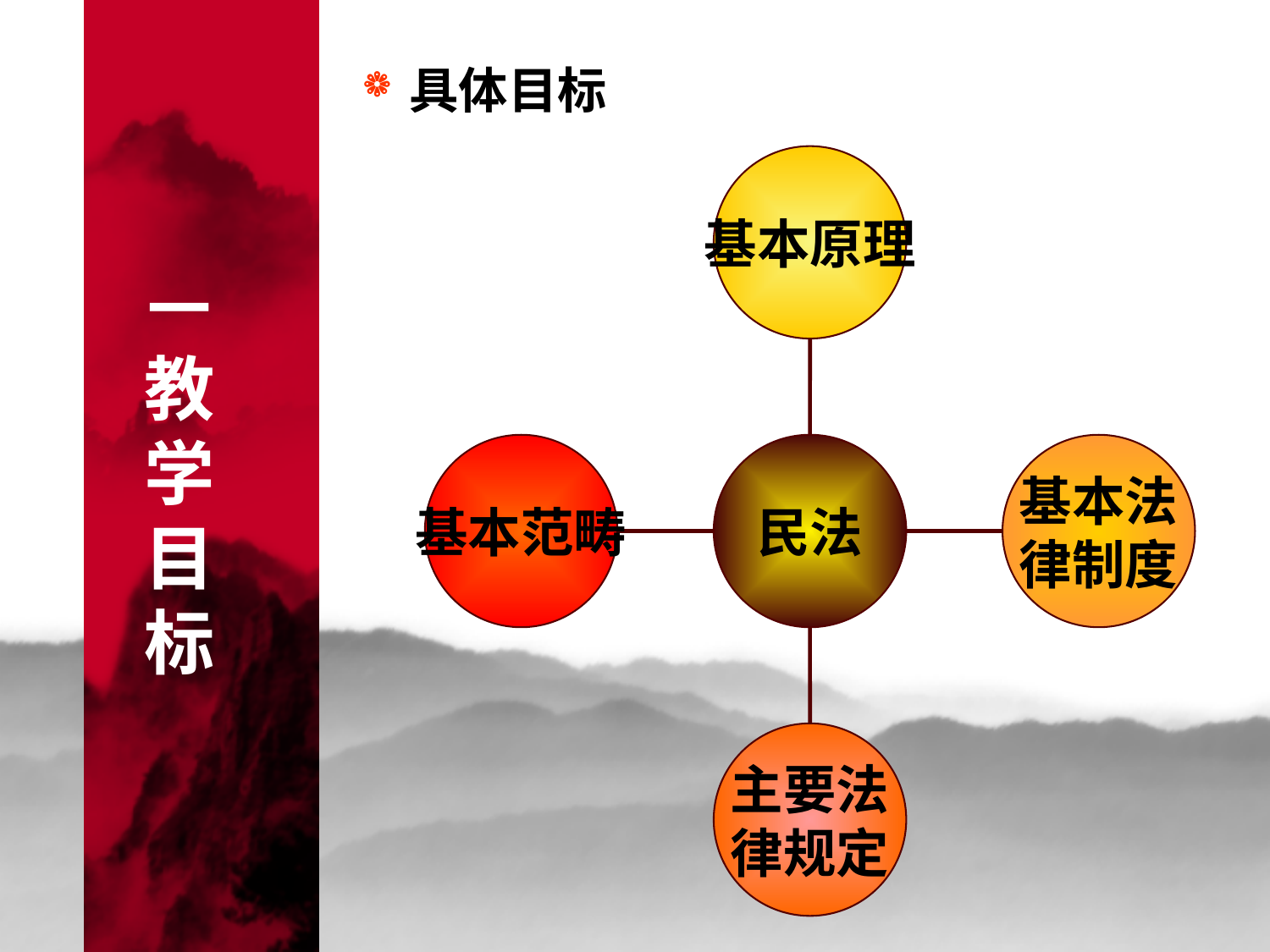

# 一 教 学 目 标
具体目标

基本原理

基本范畴
民法
基本法
律制度

主要法
律规定